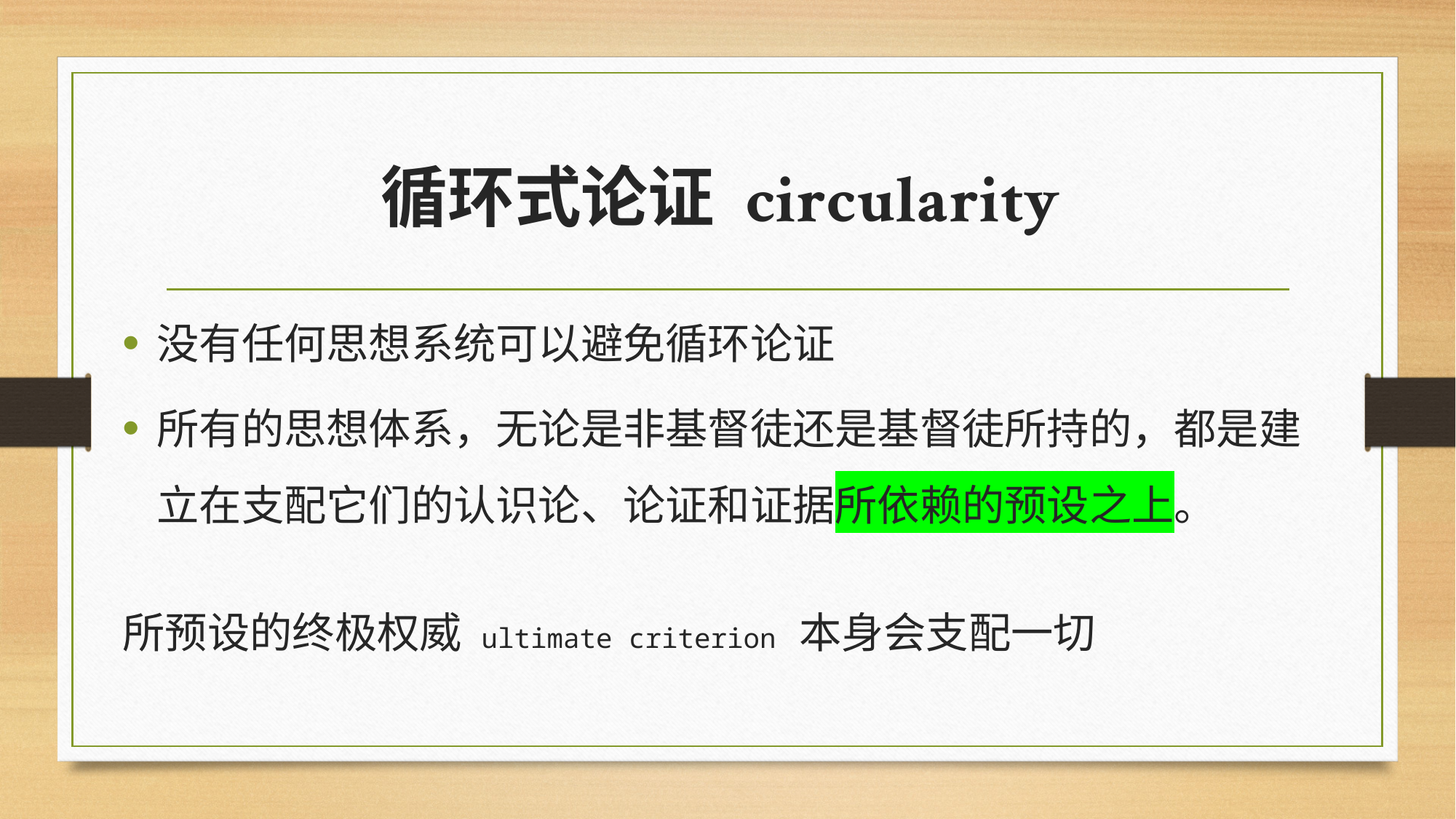

# 循环式论证 circularity
没有任何思想系统可以避免循环论证
所有的思想体系，无论是非基督徒还是基督徒所持的，都是建立在支配它们的认识论、论证和证据所依赖的预设之上。

所预设的终极权威 ultimate criterion 本身会支配一切